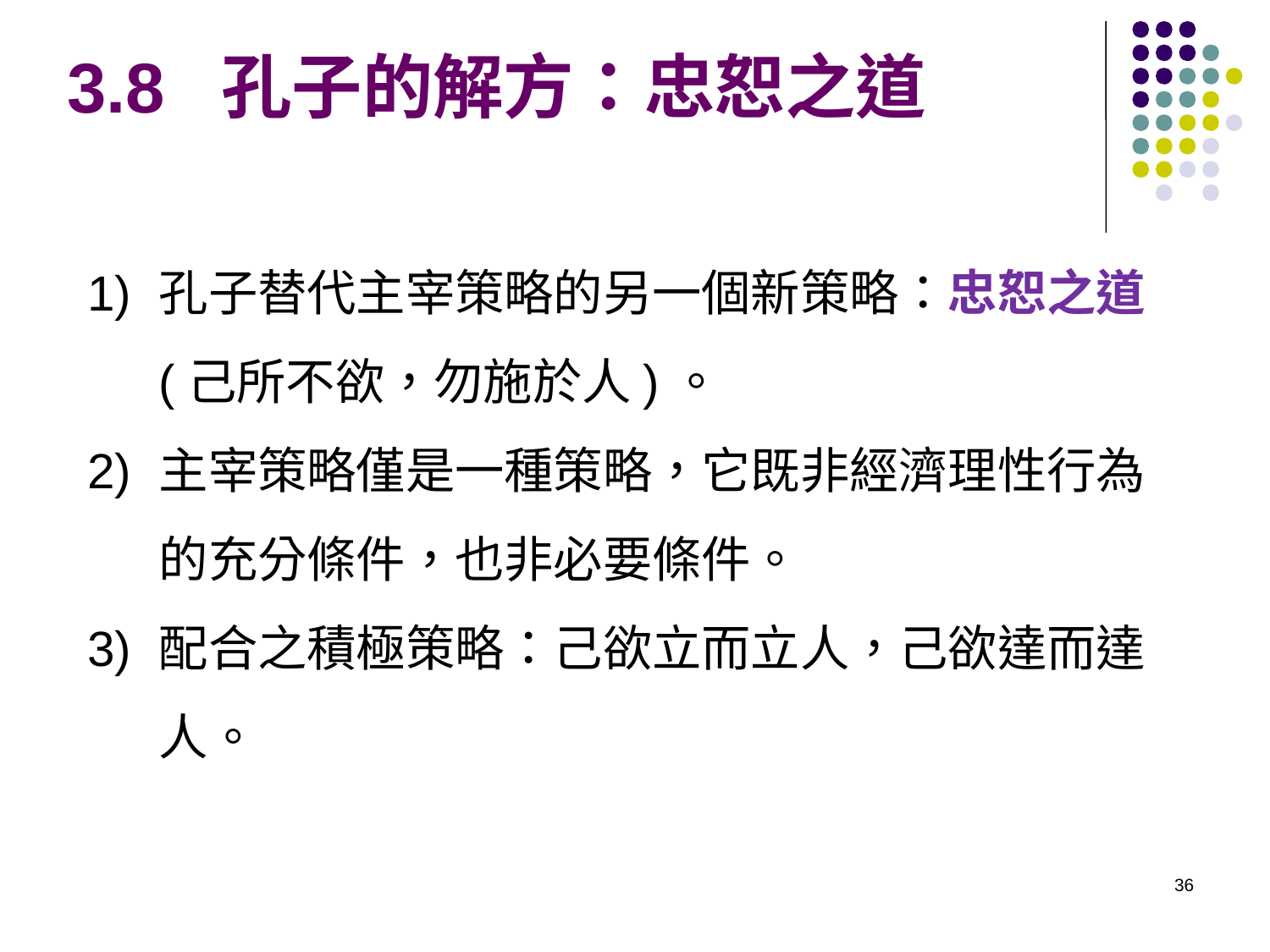

3.8  孔子的解方：忠恕之道

孔子替代主宰策略的另一個新策略：忠恕之道(己所不欲，勿施於人)。
主宰策略僅是一種策略，它既非經濟理性行為的充分條件，也非必要條件。
配合之積極策略：己欲立而立人，己欲達而達人。
36